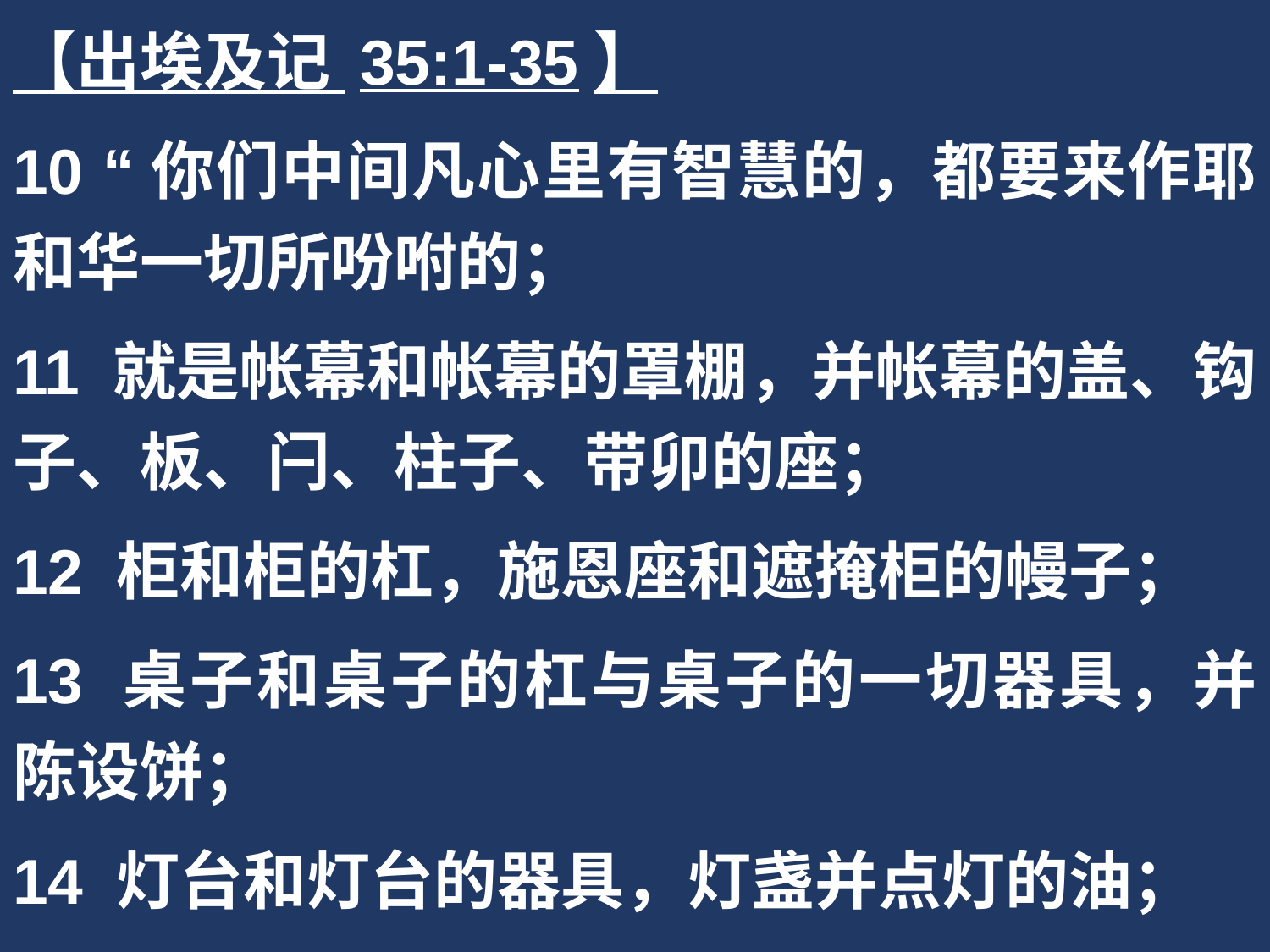

【出埃及记 35:1-35】
10 “你们中间凡心里有智慧的，都要来作耶和华一切所吩咐的；
11 就是帐幕和帐幕的罩棚，并帐幕的盖、钩子、板、闩、柱子、带卯的座；
12 柜和柜的杠，施恩座和遮掩柜的幔子；
13 桌子和桌子的杠与桌子的一切器具，并陈设饼；
14 灯台和灯台的器具，灯盏并点灯的油；